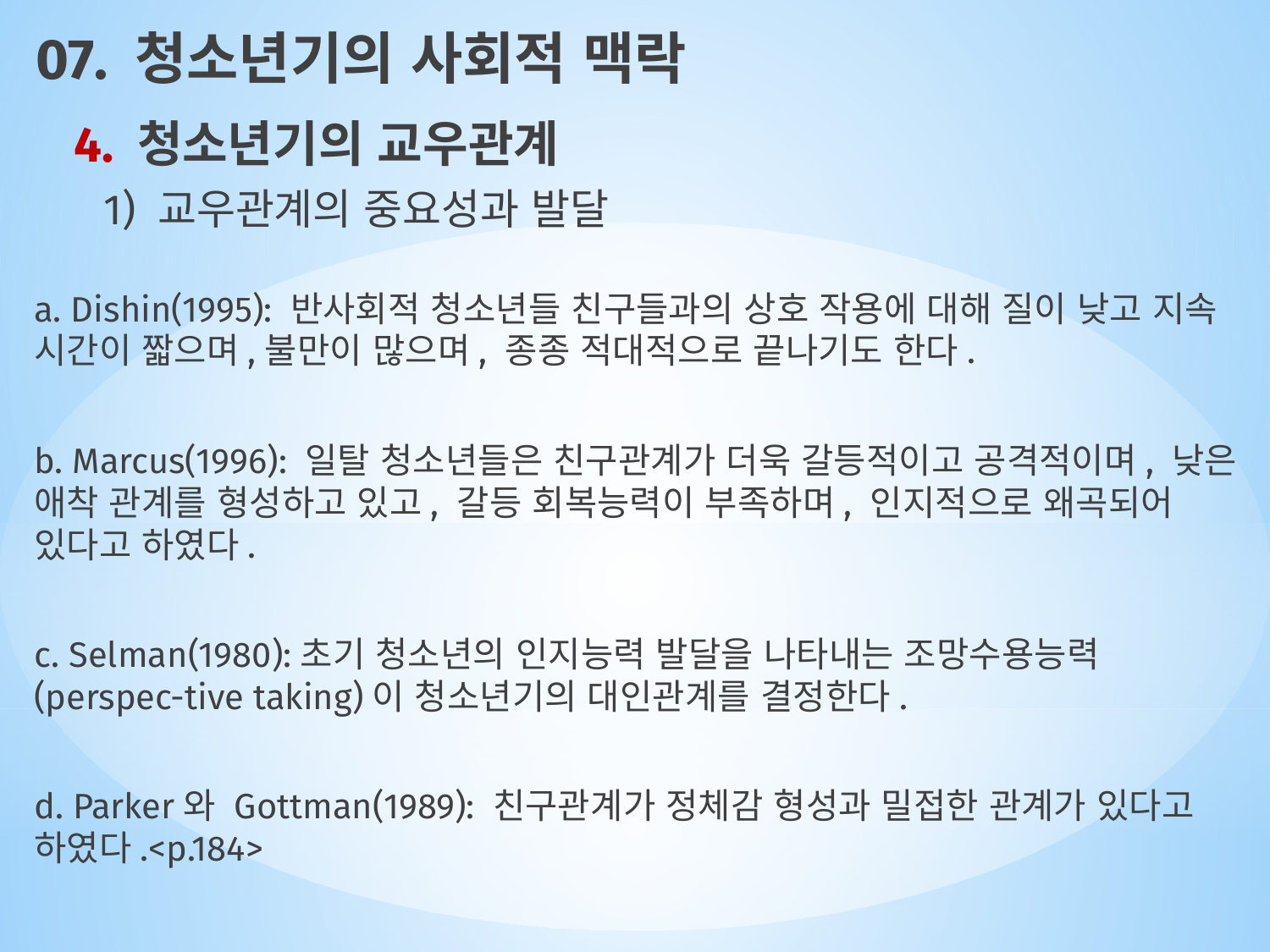

07. 청소년기의 사회적 맥락
4. 청소년기의 교우관계
1) 교우관계의 중요성과 발달
a. Dishin(1995): 반사회적 청소년들 친구들과의 상호 작용에 대해 질이 낮고 지속 시간이 짧으며,불만이 많으며, 종종 적대적으로 끝나기도 한다.

b. Marcus(1996): 일탈 청소년들은 친구관계가 더욱 갈등적이고 공격적이며, 낮은 애착 관계를 형성하고 있고, 갈등 회복능력이 부족하며, 인지적으로 왜곡되어 있다고 하였다.

c. Selman(1980):초기 청소년의 인지능력 발달을 나타내는 조망수용능력(perspec-tive taking)이 청소년기의 대인관계를 결정한다.

d. Parker와 Gottman(1989): 친구관계가 정체감 형성과 밀접한 관계가 있다고 하였다.<p.184>